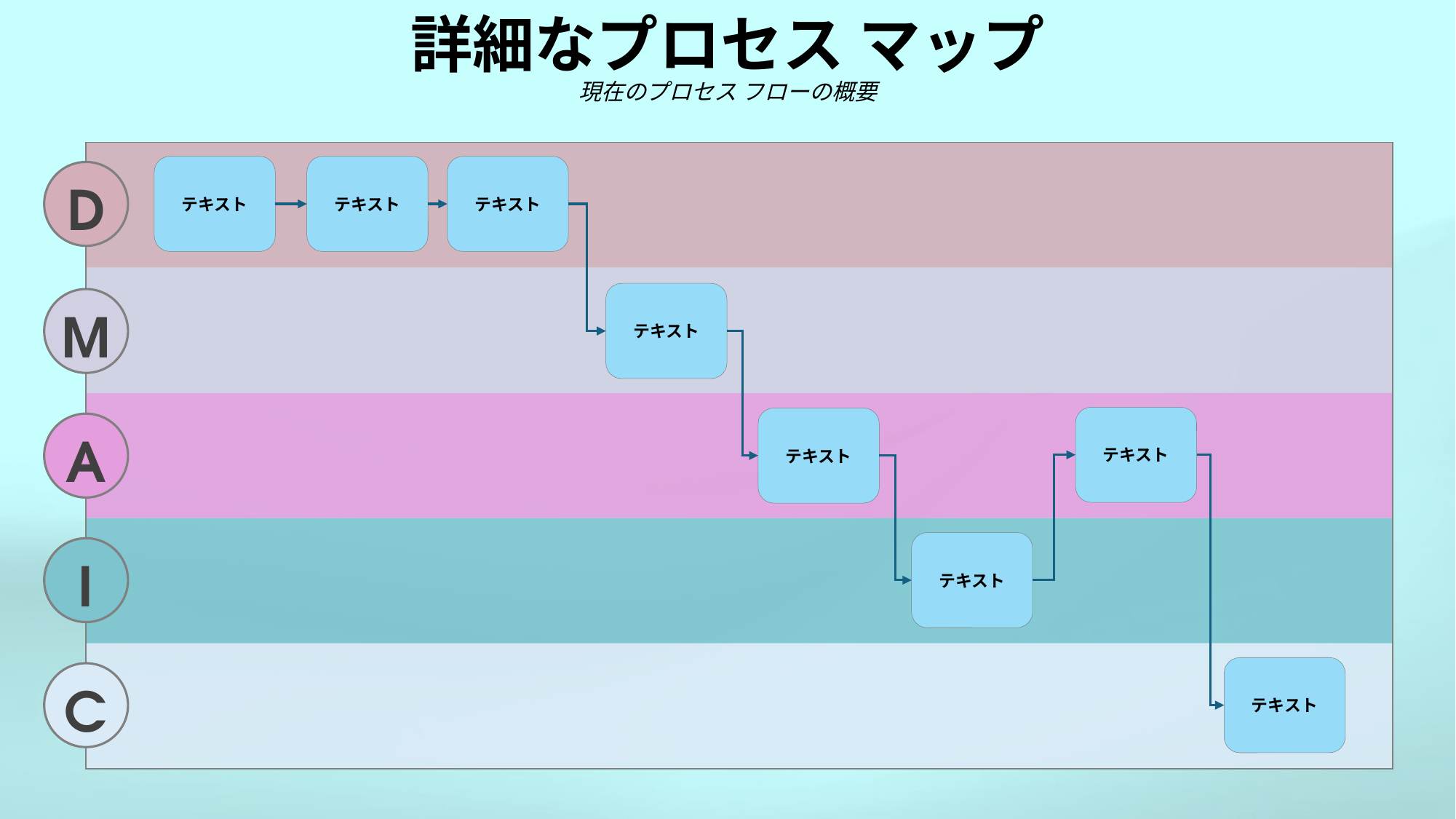

# 詳細なプロセス マップ 現在のプロセス フローの概要
|  |
| --- |
|  |
|  |
|  |
|  |
テキスト
テキスト
テキスト
D
M
A
I
C
テキスト
テキスト
テキスト
テキスト
テキスト